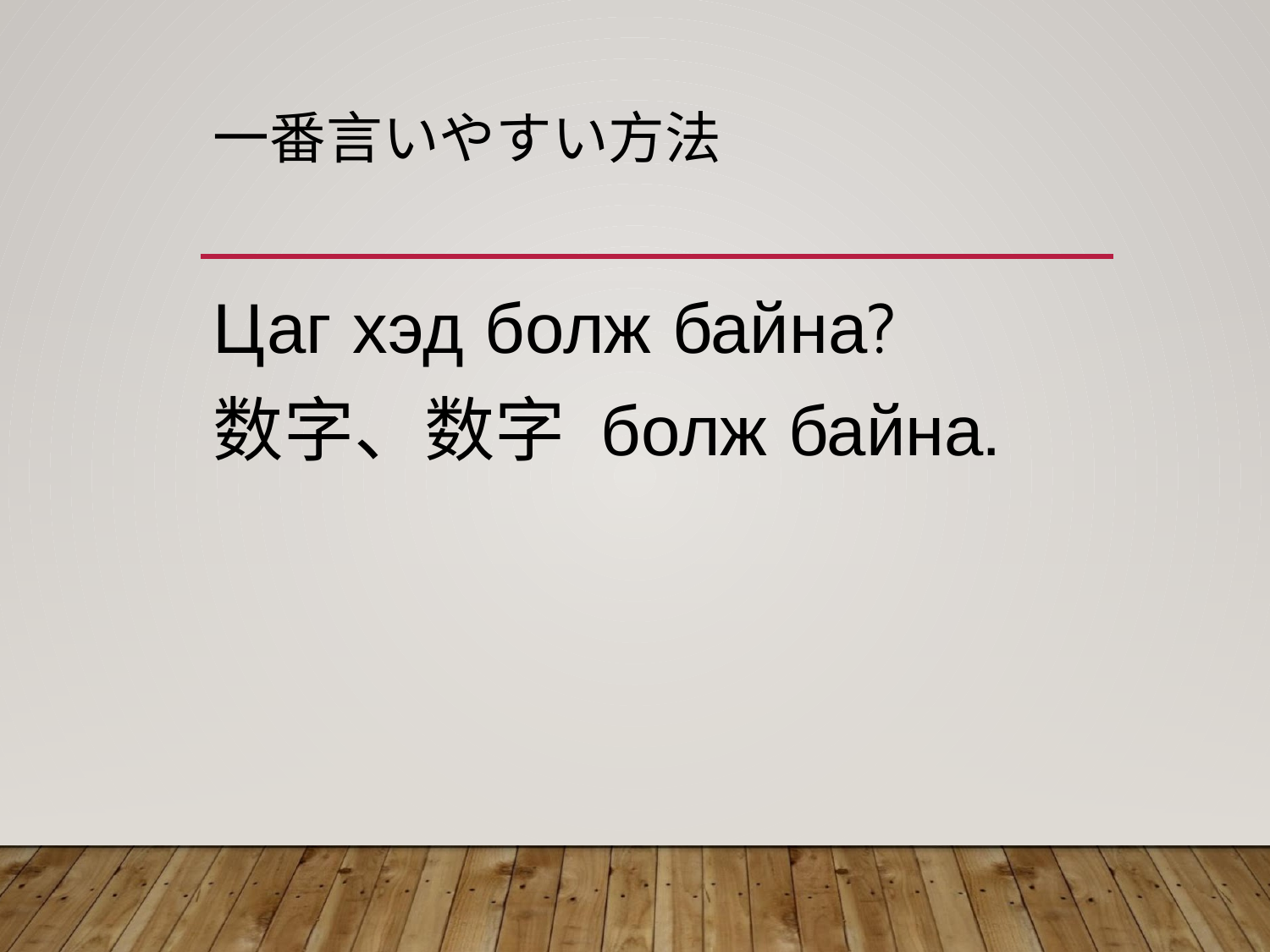

# 一番言いやすい方法
Цаг хэд болж байна?
数字、数字 болж байна.